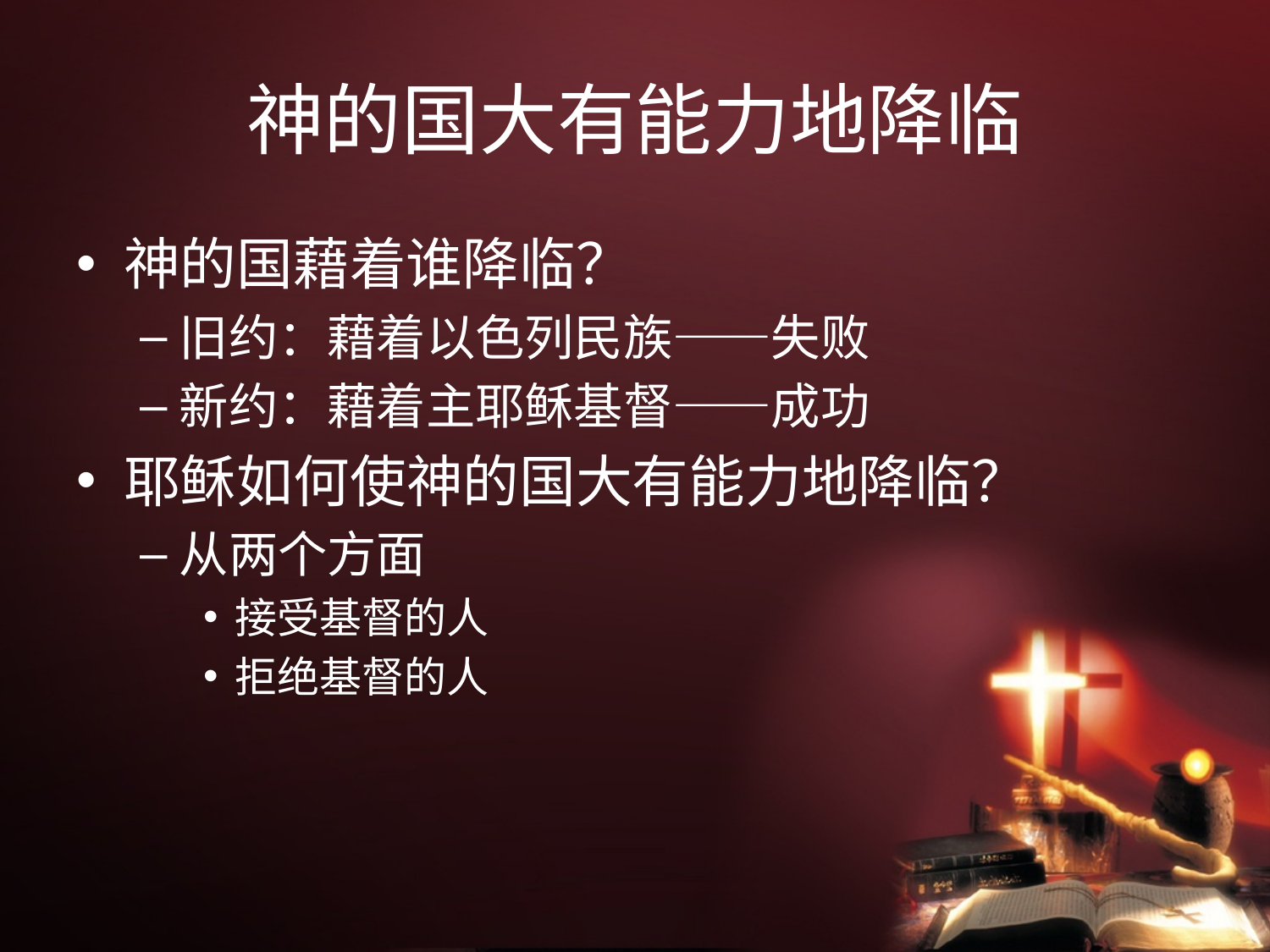

# 神的国大有能力地降临
神的国藉着谁降临？
旧约：藉着以色列民族——失败
新约：藉着主耶稣基督——成功
耶稣如何使神的国大有能力地降临？
从两个方面
接受基督的人
拒绝基督的人